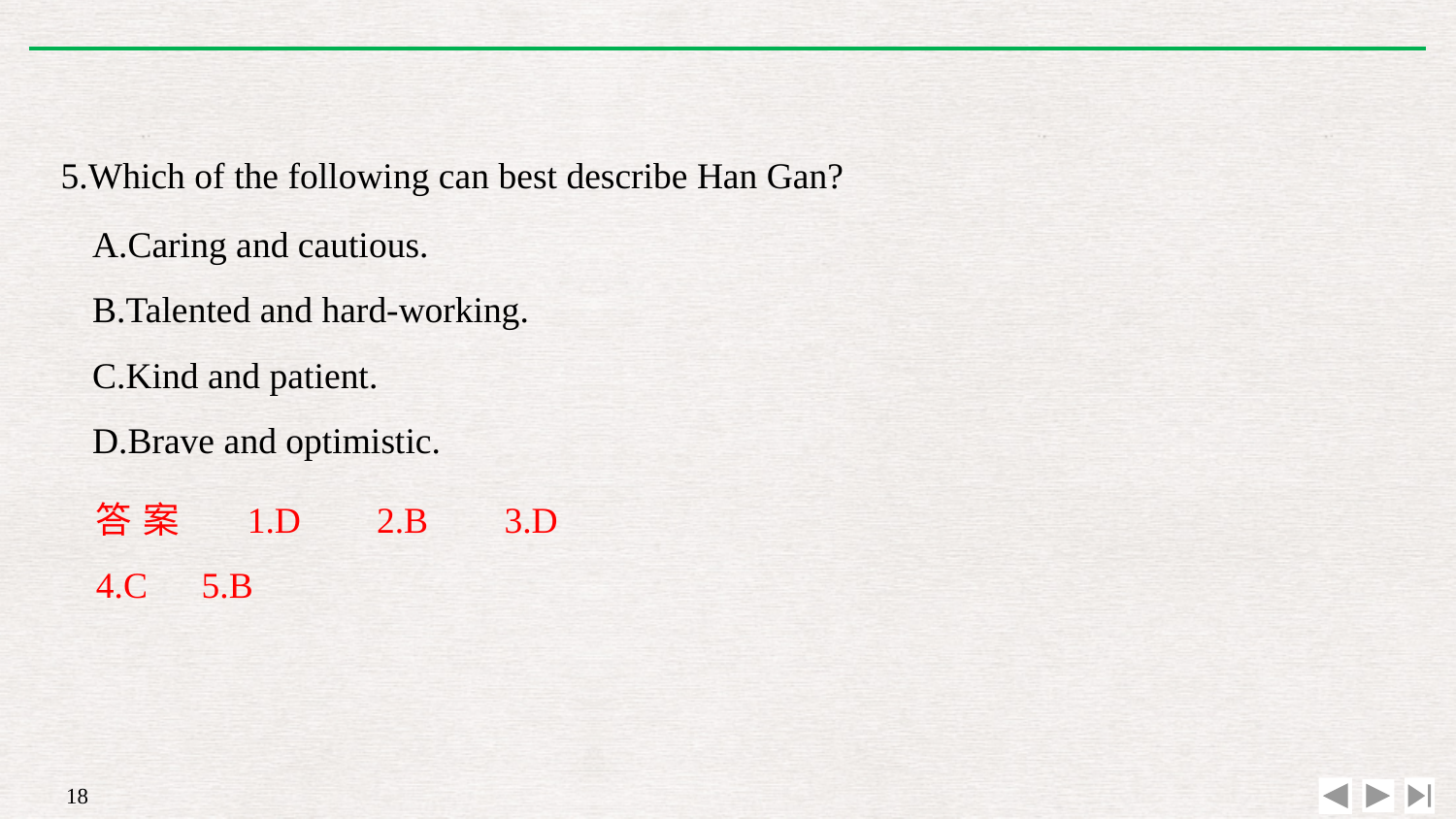

5.Which of the following can best describe Han Gan?
A.Caring and cautious.
B.Talented and hard-working.
C.Kind and patient.
D.Brave and optimistic.
答案　1.D　2.B　3.D　4.C　5.B